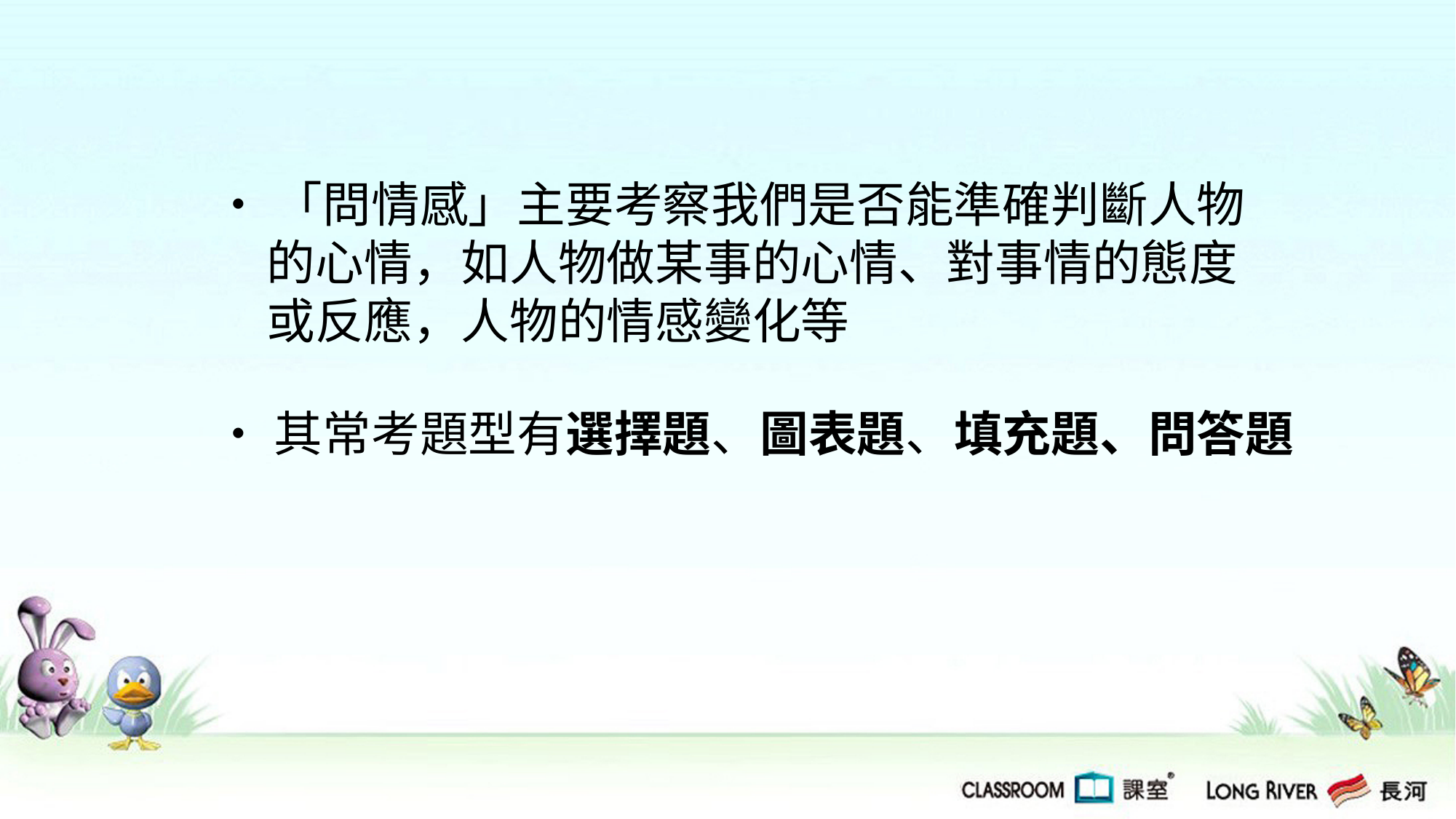

‧「問情感」主要考察我們是否能準確判斷人物的心情，如人物做某事的心情、對事情的態度或反應，人物的情感變化等
‧其常考題型有選擇題、圖表題、填充題、問答題